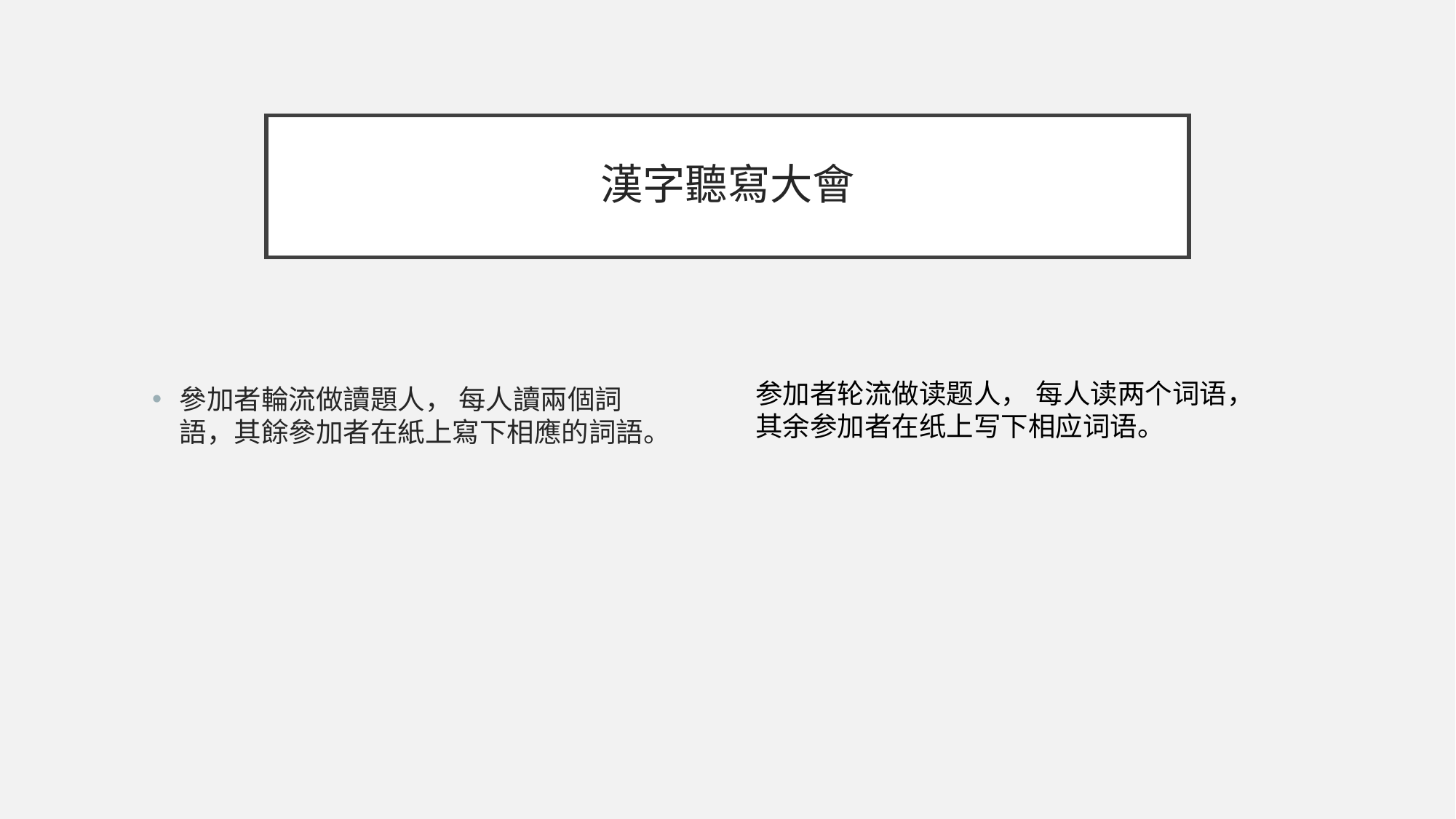

# 漢字聽寫大會
参加者轮流做读题人， 每人读两个词语， 其余参加者在纸上写下相应词语。
參加者輪流做讀題人， 每人讀兩個詞語，其餘參加者在紙上寫下相應的詞語。